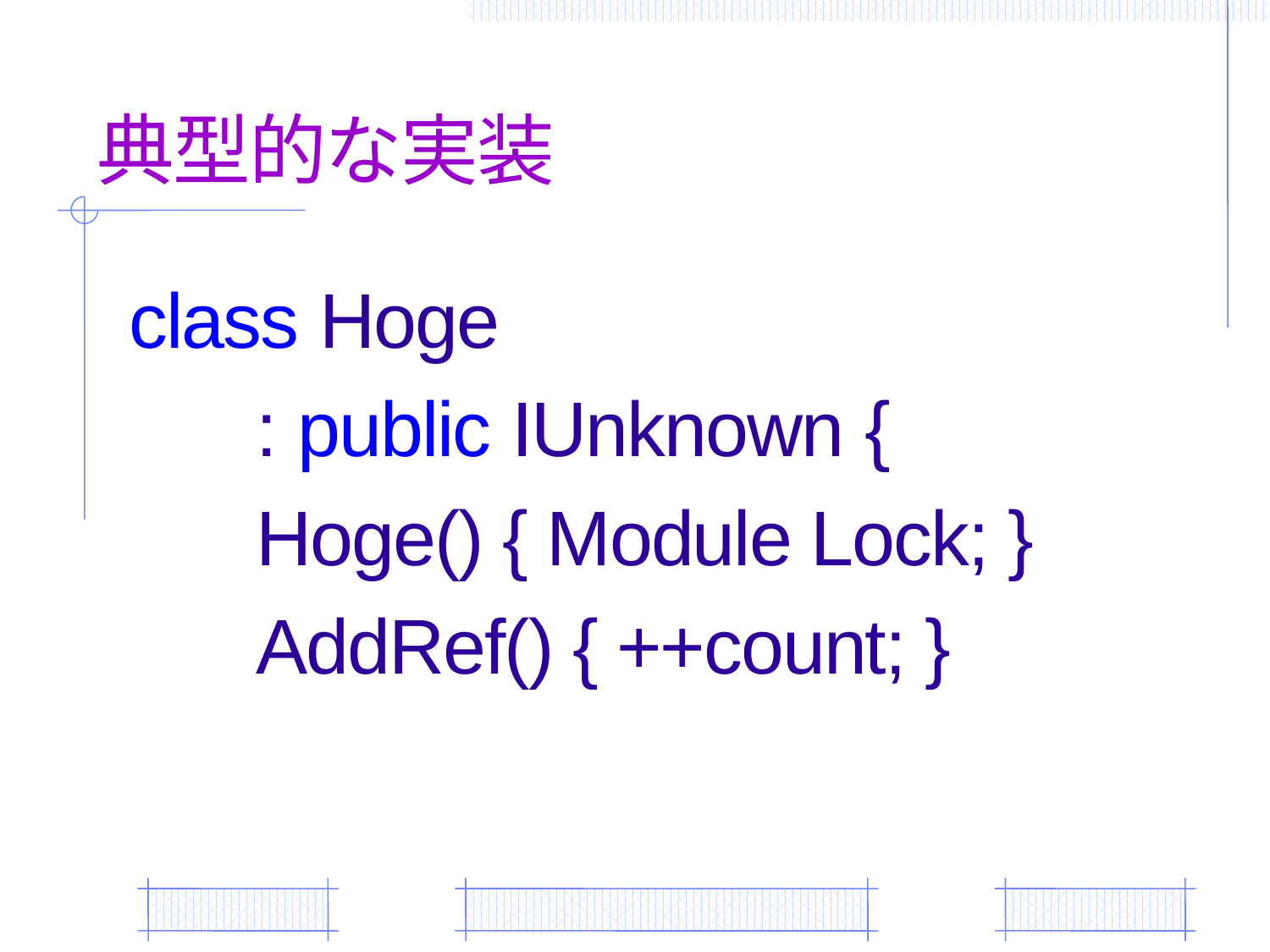

# 典型的な実装
class Hoge
	: public IUnknown {
	Hoge() { Module Lock; }
	AddRef() { ++count; }